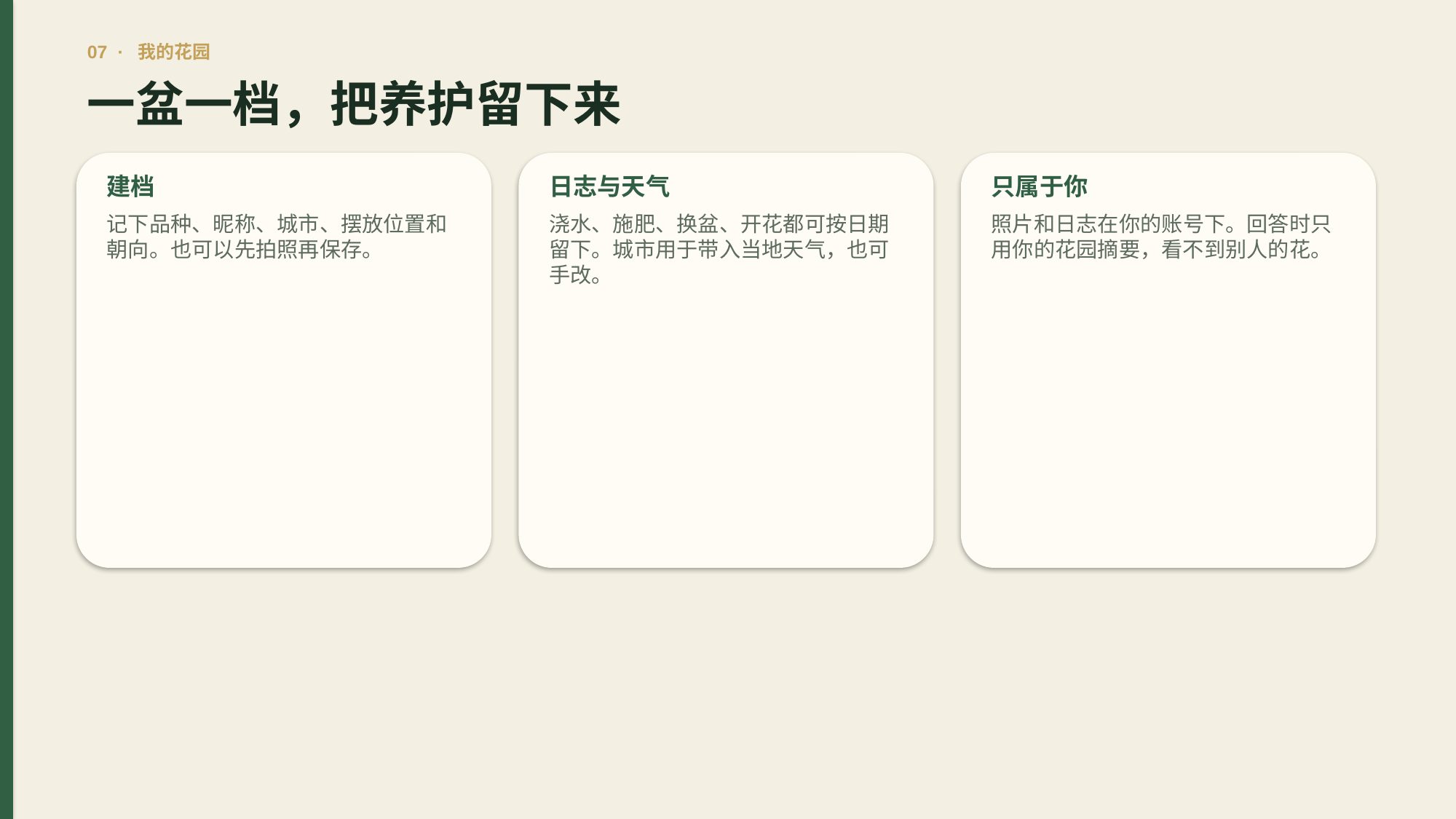

07  ·  我的花园
一盆一档，把养护留下来

建档
日志与天气
只属于你
记下品种、昵称、城市、摆放位置和朝向。也可以先拍照再保存。
浇水、施肥、换盆、开花都可按日期留下。城市用于带入当地天气，也可手改。
照片和日志在你的账号下。回答时只用你的花园摘要，看不到别人的花。